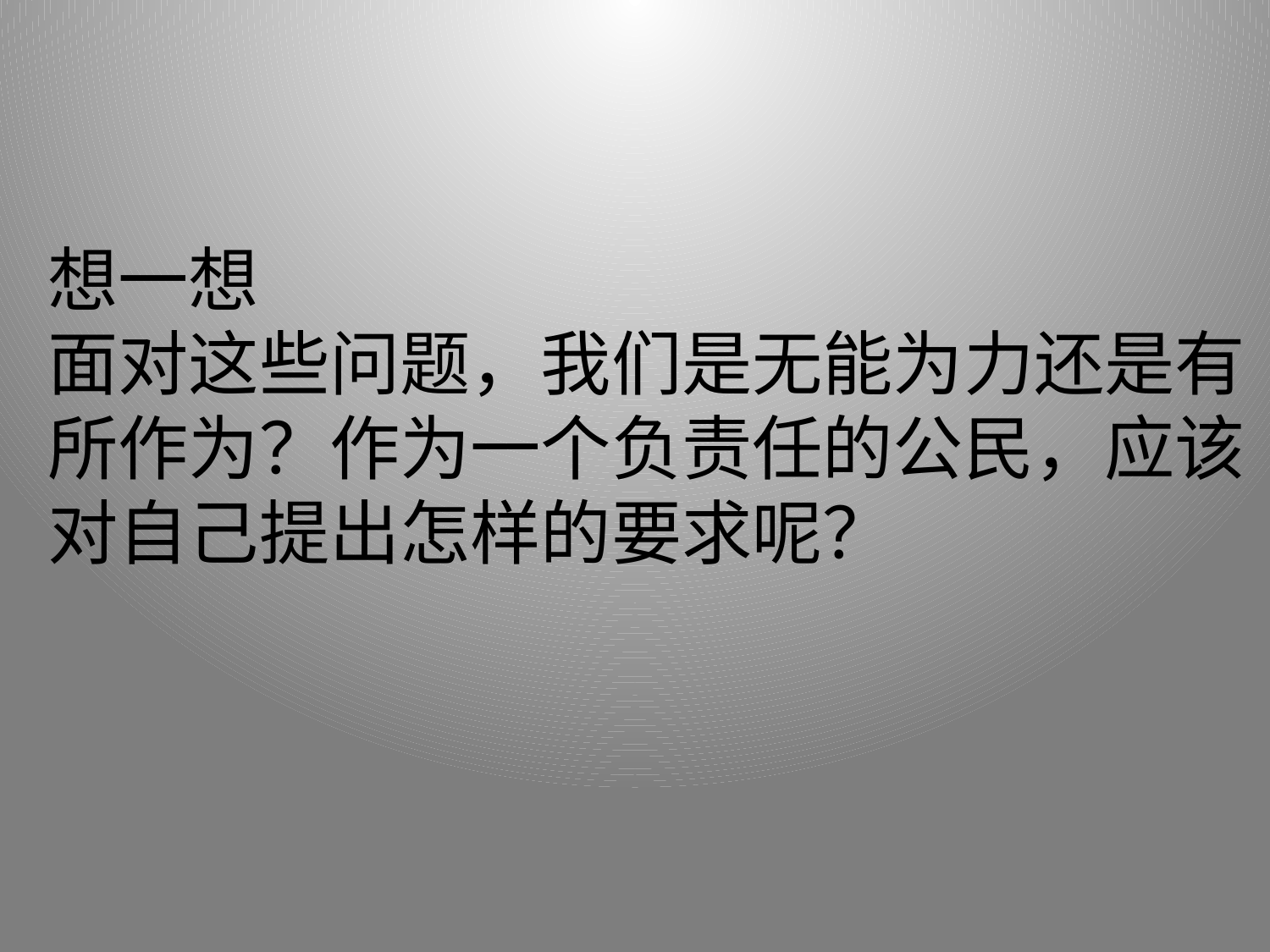

# 想一想 面对这些问题，我们是无能为力还是有所作为？作为一个负责任的公民，应该对自己提出怎样的要求呢？